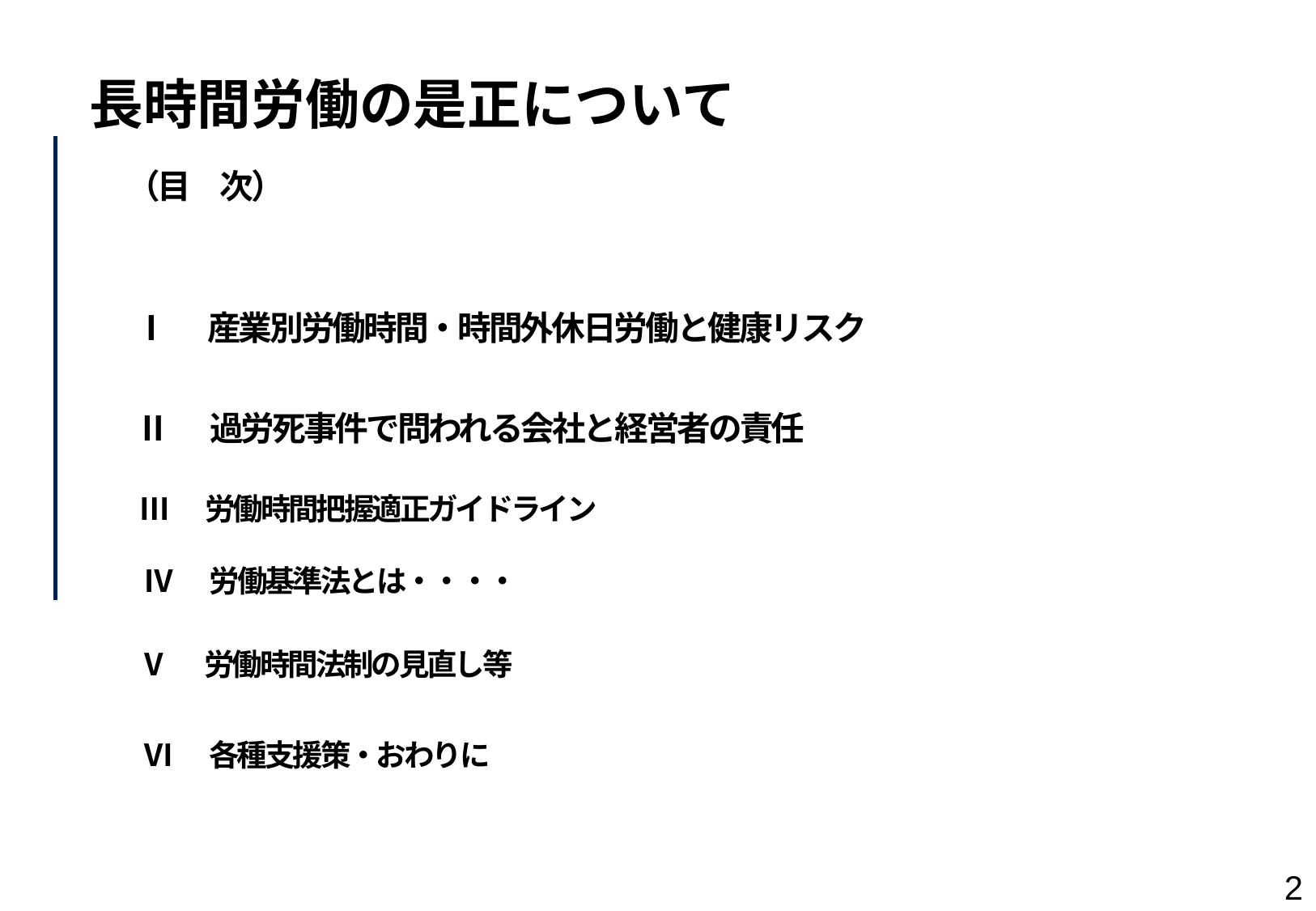

２
長時間労働の是正について
　　１
（目　次）
Ⅰ　産業別労働時間・時間外休日労働と健康リスク
Ⅱ　過労死事件で問われる会社と経営者の責任
Ⅲ　労働時間把握適正ガイドライン
Ⅳ　労働基準法とは・・・・
Ⅴ　労働時間法制の見直し等
Ⅵ　各種支援策・おわりに
2